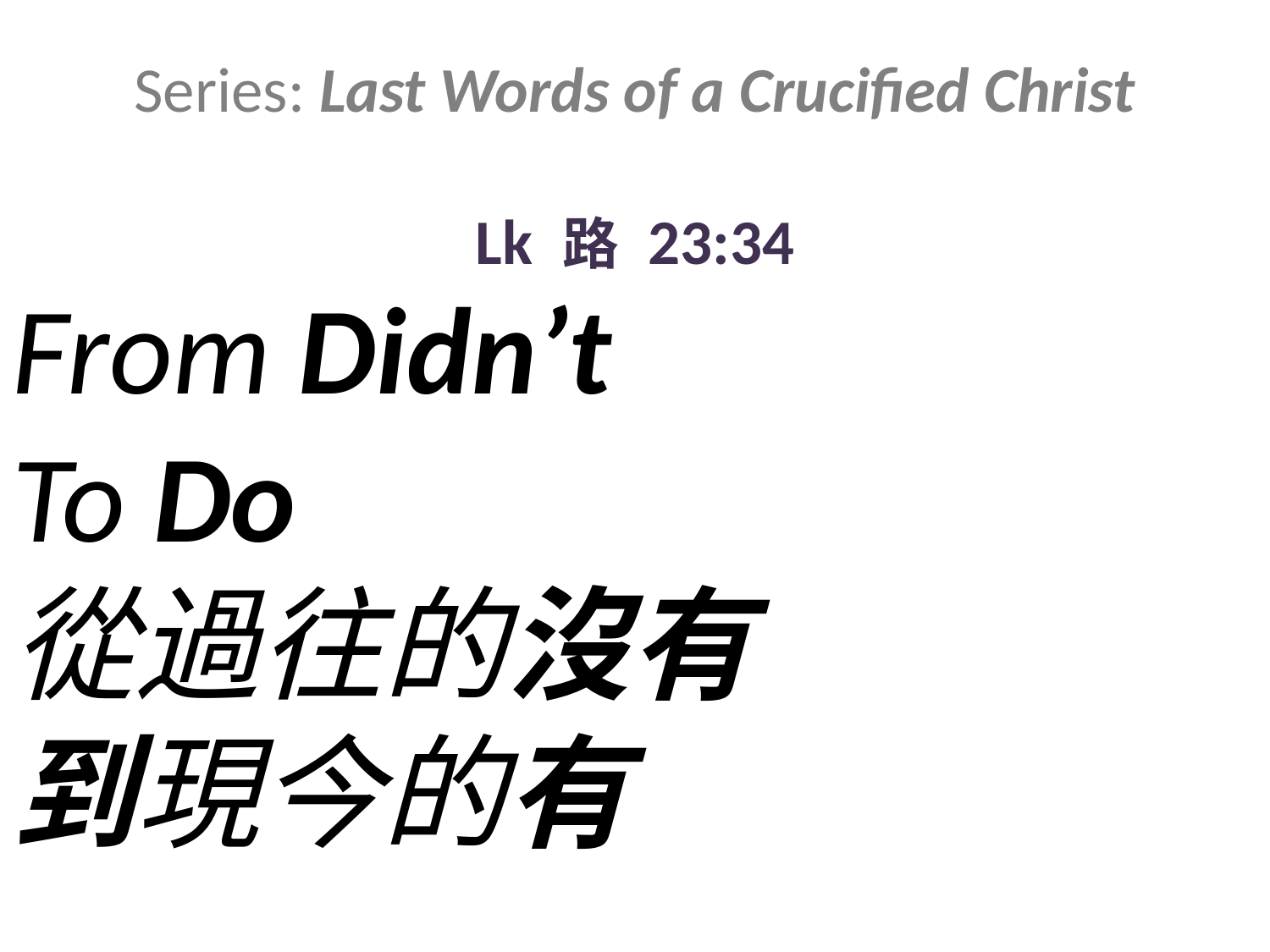

Series: Last Words of a Crucified Christ

Lk 路 23:34
From Didn’t
To Do
從過往的沒有
到現今的有